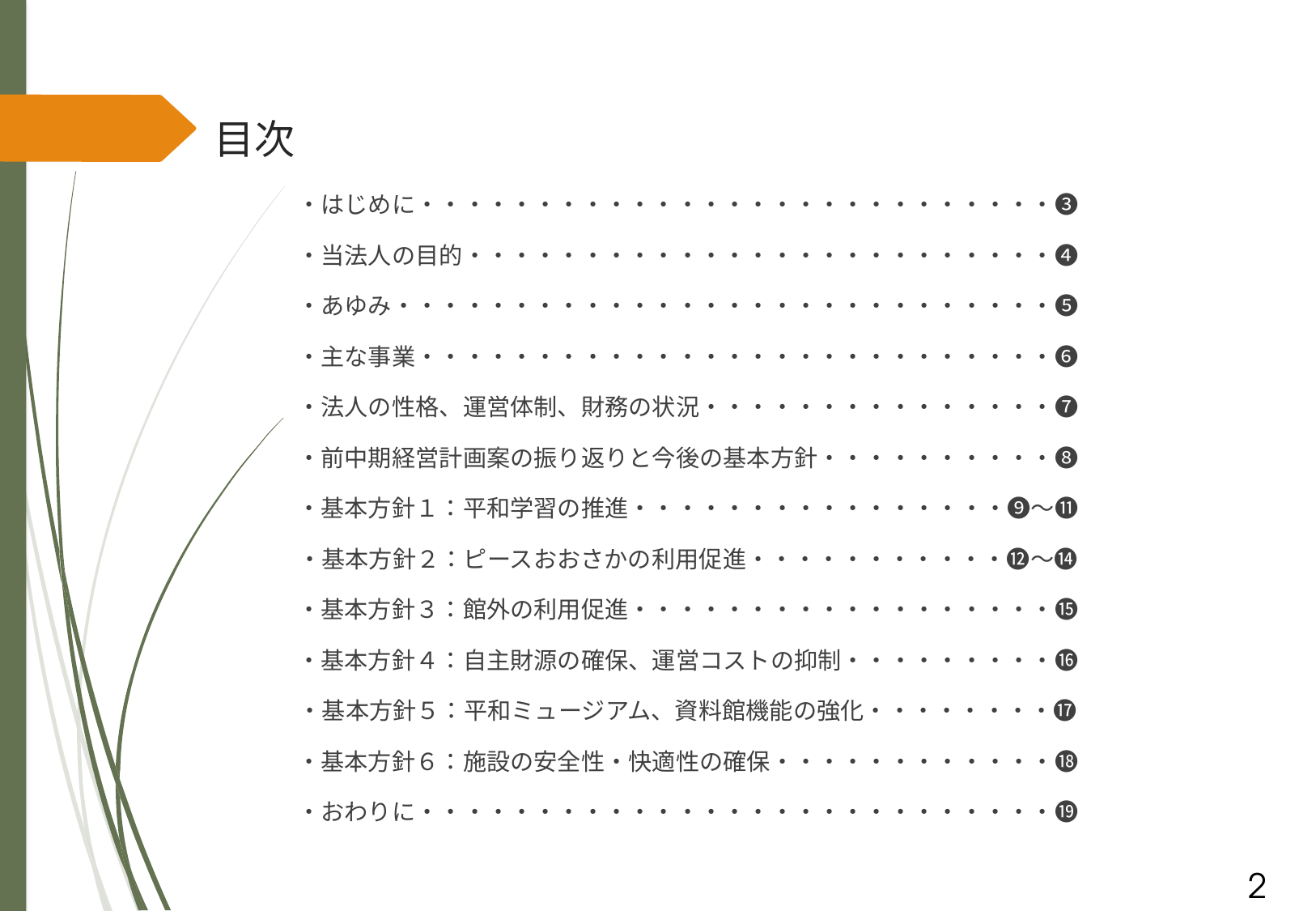

# 目次
・はじめに・・・・・・・・・・・・・・・・・・・・・・・・・・・❸

・当法人の目的・・・・・・・・・・・・・・・・・・・・・・・・・❹

・あゆみ・・・・・・・・・・・・・・・・・・・・・・・・・・・・❺

・主な事業・・・・・・・・・・・・・・・・・・・・・・・・・・・❻

・法人の性格、運営体制、財務の状況・・・・・・・・・・・・・・・❼

・前中期経営計画案の振り返りと今後の基本方針・・・・・・・・・・❽

・基本方針１：平和学習の推進・・・・・・・・・・・・・・・・❾～⓫

・基本方針２：ピースおおさかの利用促進・・・・・・・・・・・⓬～⓮

・基本方針３：館外の利用促進・・・・・・・・・・・・・・・・・・⓯

・基本方針４：自主財源の確保、運営コストの抑制・・・・・・・・・⓰

・基本方針５：平和ミュージアム、資料館機能の強化・・・・・・・・⓱

・基本方針６：施設の安全性・快適性の確保・・・・・・・・・・・・⓲

・おわりに・・・・・・・・・・・・・・・・・・・・・・・・・・・⓳
2